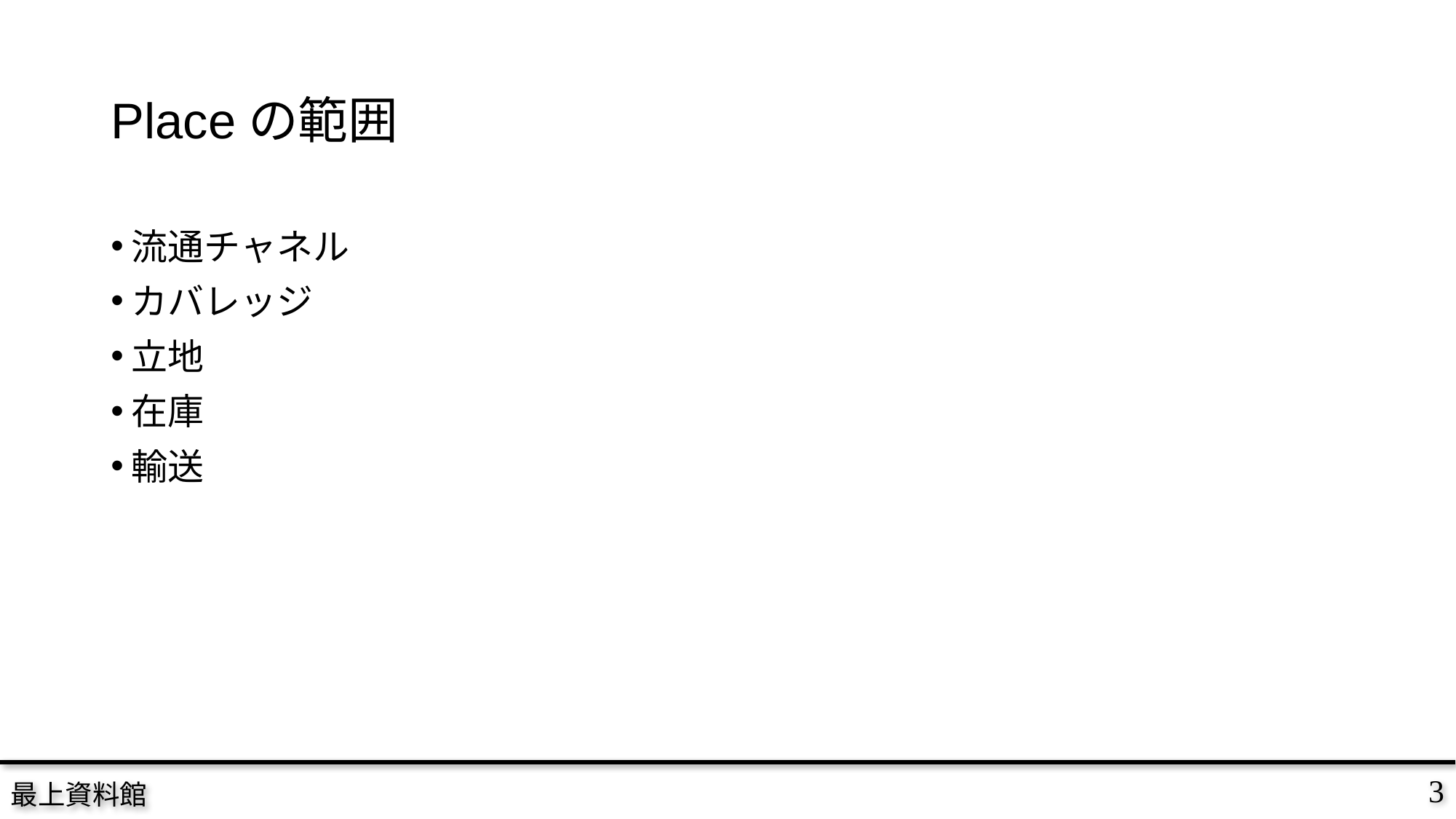

# Placeの範囲
流通チャネル
カバレッジ
立地
在庫
輸送